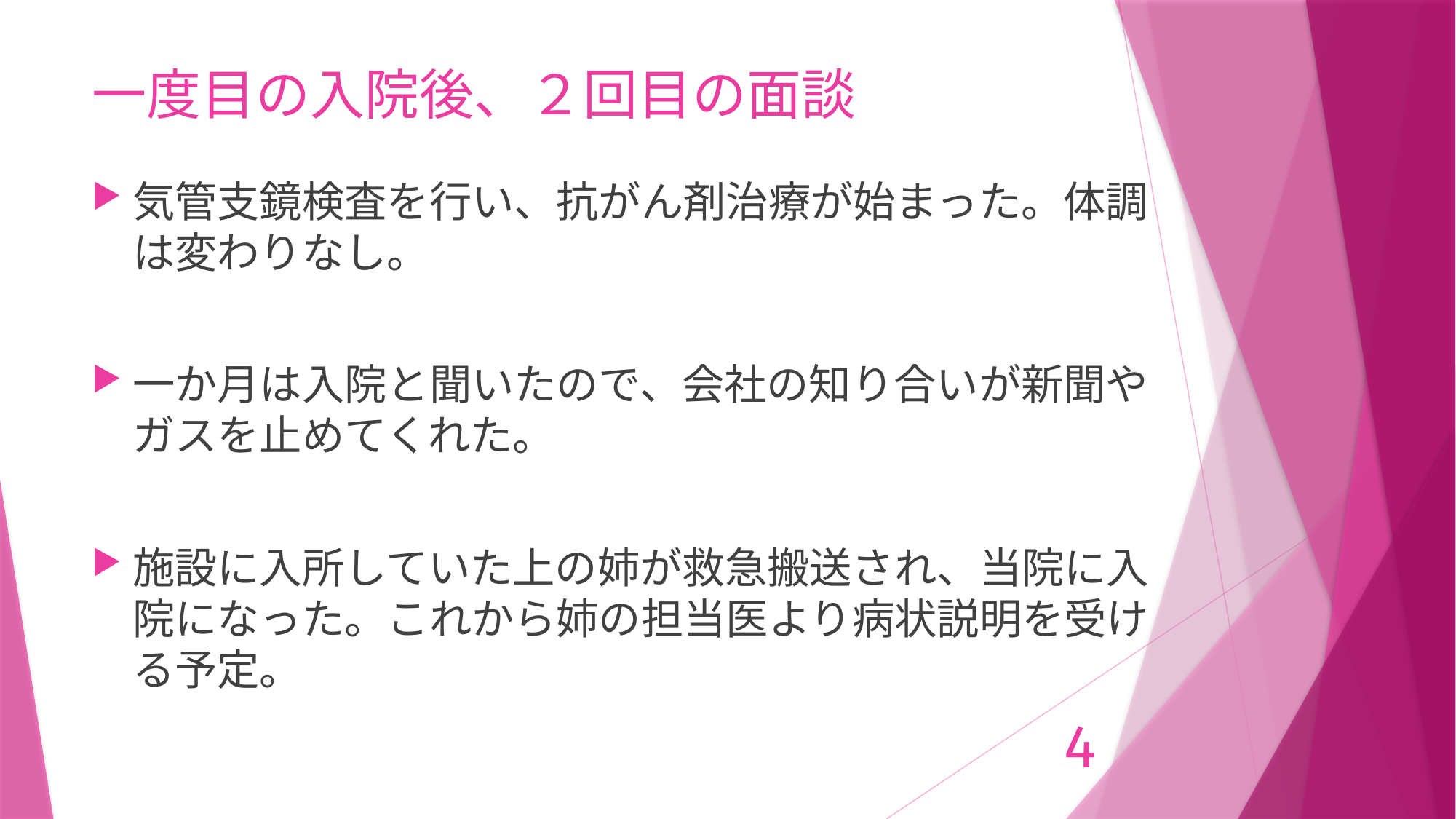

# 一度目の入院後、２回目の面談
気管支鏡検査を行い、抗がん剤治療が始まった。体調は変わりなし。

一か月は入院と聞いたので、会社の知り合いが新聞やガスを止めてくれた。

施設に入所していた上の姉が救急搬送され、当院に入院になった。これから姉の担当医より病状説明を受ける予定。

4